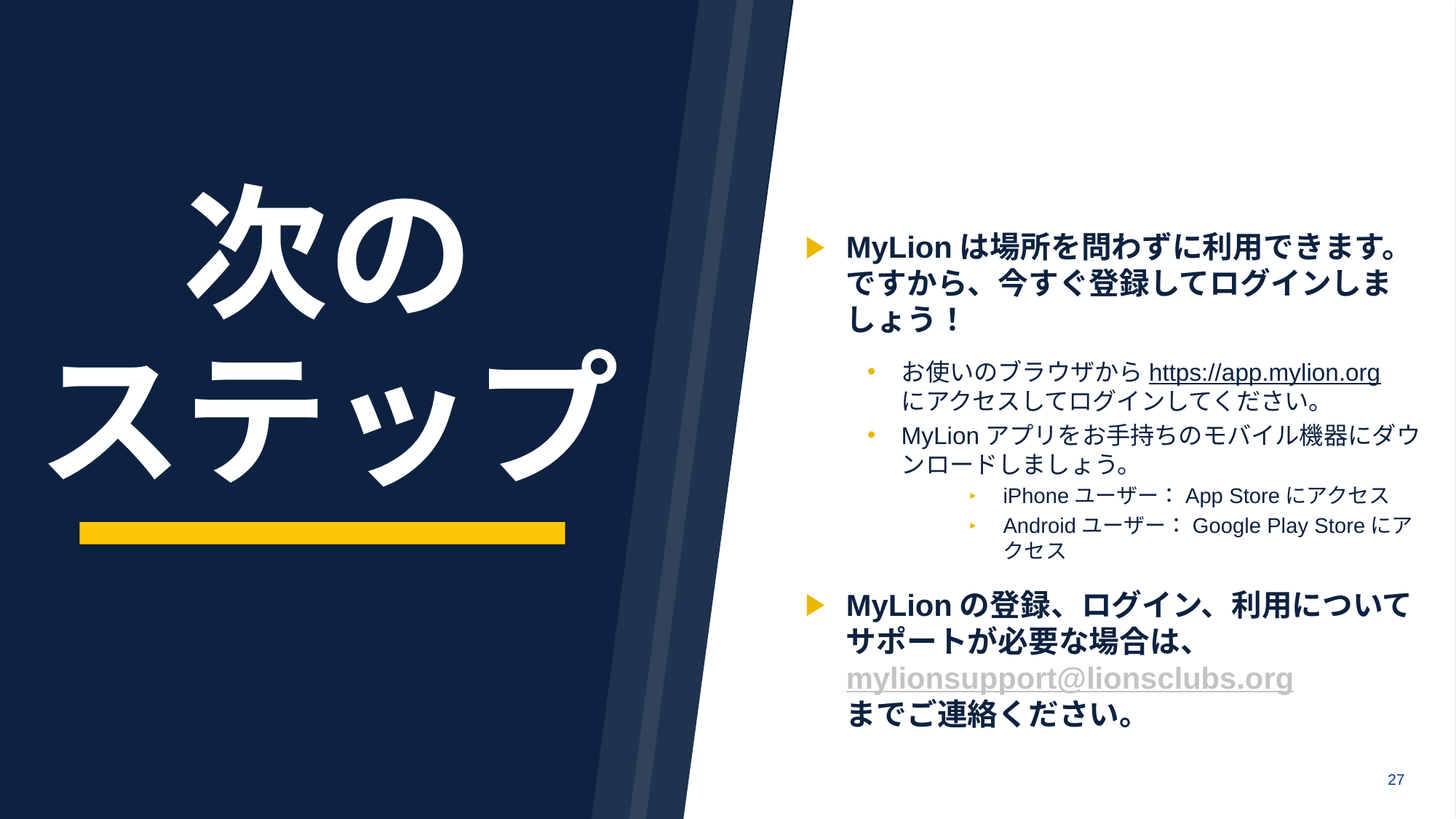

次の
ステップ
MyLionは場所を問わずに利用できます。ですから、今すぐ登録してログインしましょう！
お使いのブラウザからhttps://app.mylion.org
にアクセスしてログインしてください。
MyLionアプリをお手持ちのモバイル機器にダウンロードしましょう。
iPhoneユーザー：App Storeにアクセス
Androidユーザー：Google Play Storeにアクセス
MyLionの登録、ログイン、利用についてサポートが必要な場合は、 mylionsupport@lionsclubs.org
までご連絡ください。

27